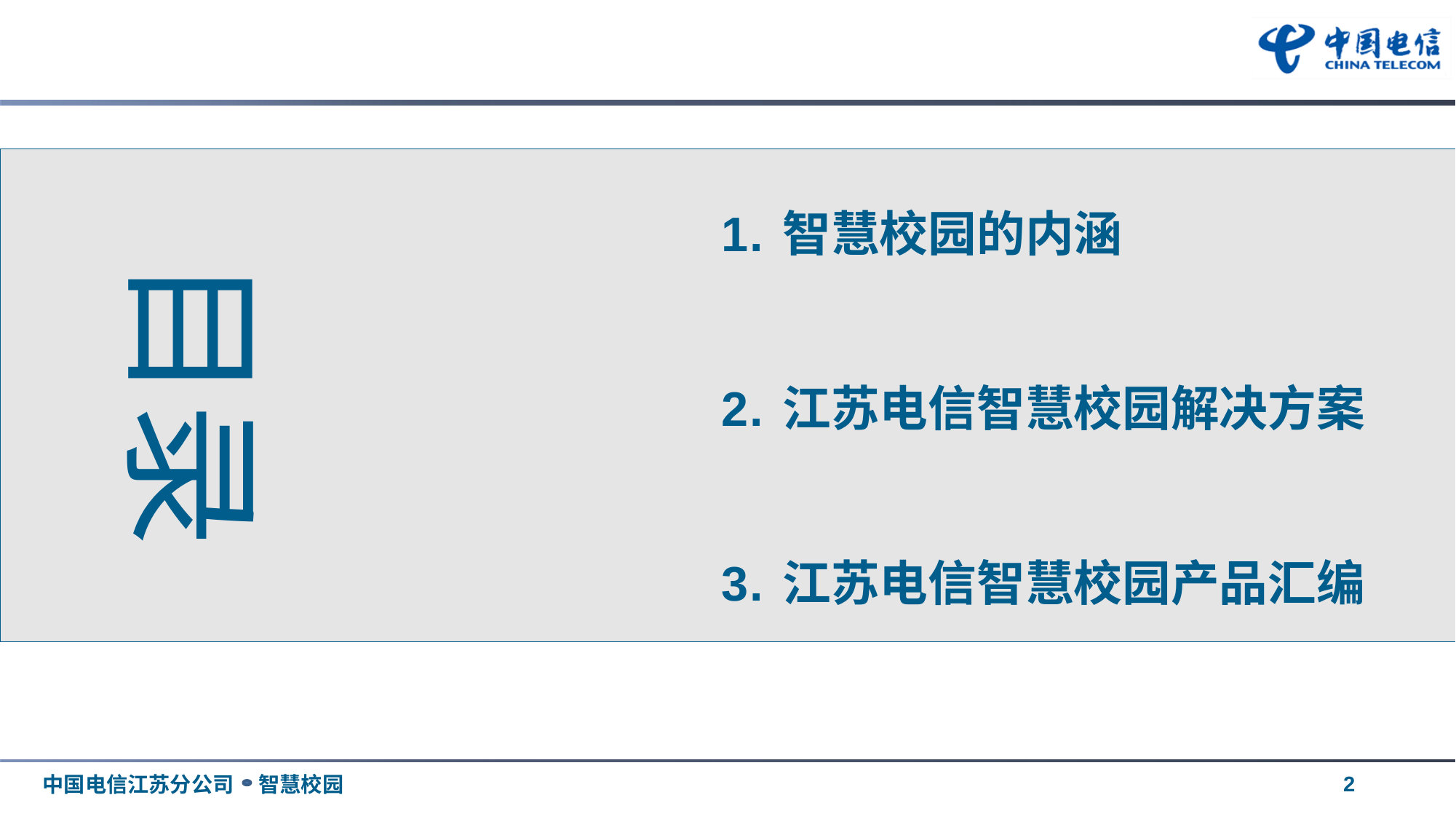

智慧校园的内涵

江苏电信智慧校园解决方案

江苏电信智慧校园产品汇编
目录